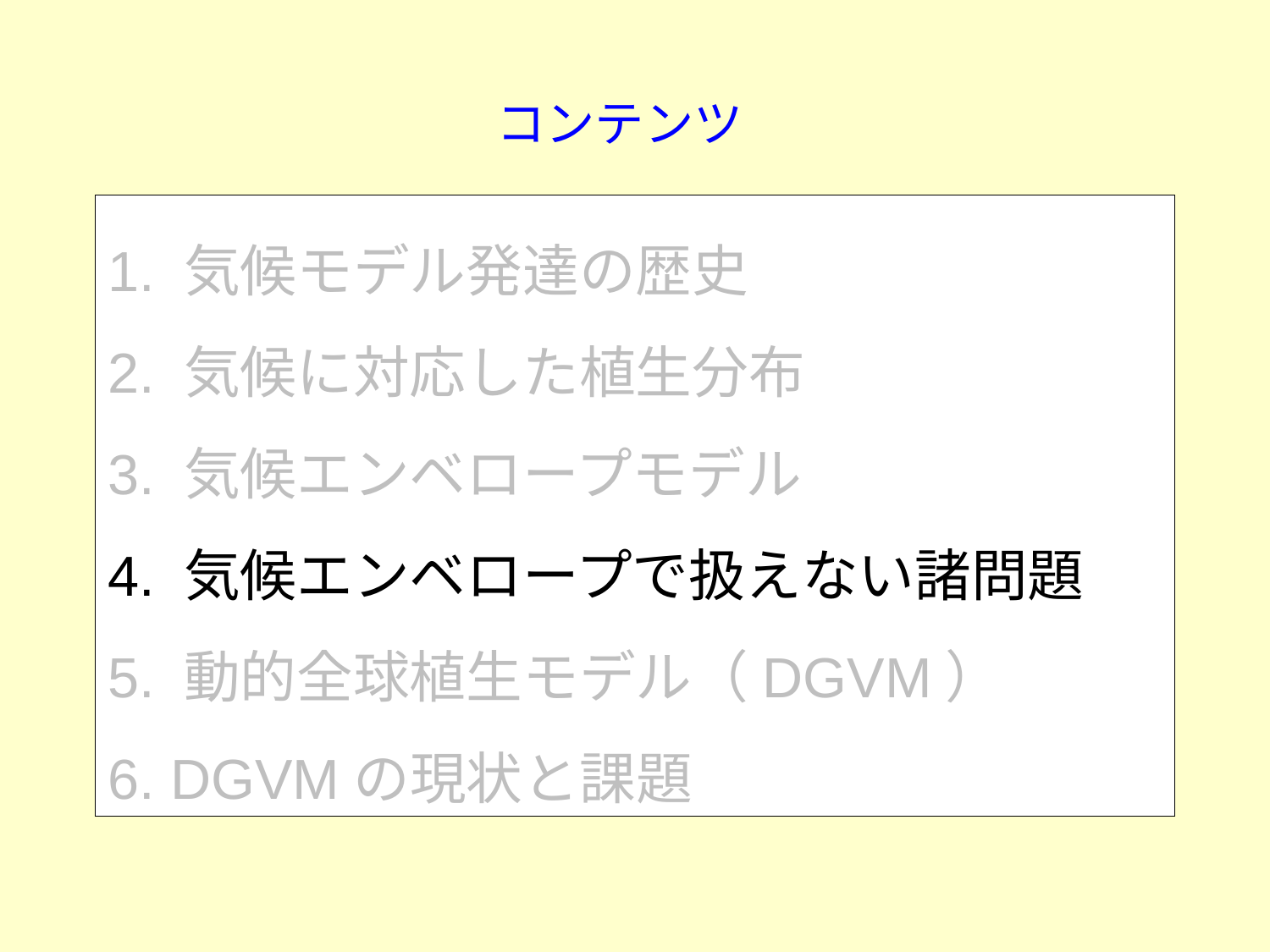

コンテンツ
1. 気候モデル発達の歴史
2. 気候に対応した植生分布
3. 気候エンベロープモデル
4. 気候エンベロープで扱えない諸問題
5. 動的全球植生モデル（DGVM）
6. DGVMの現状と課題